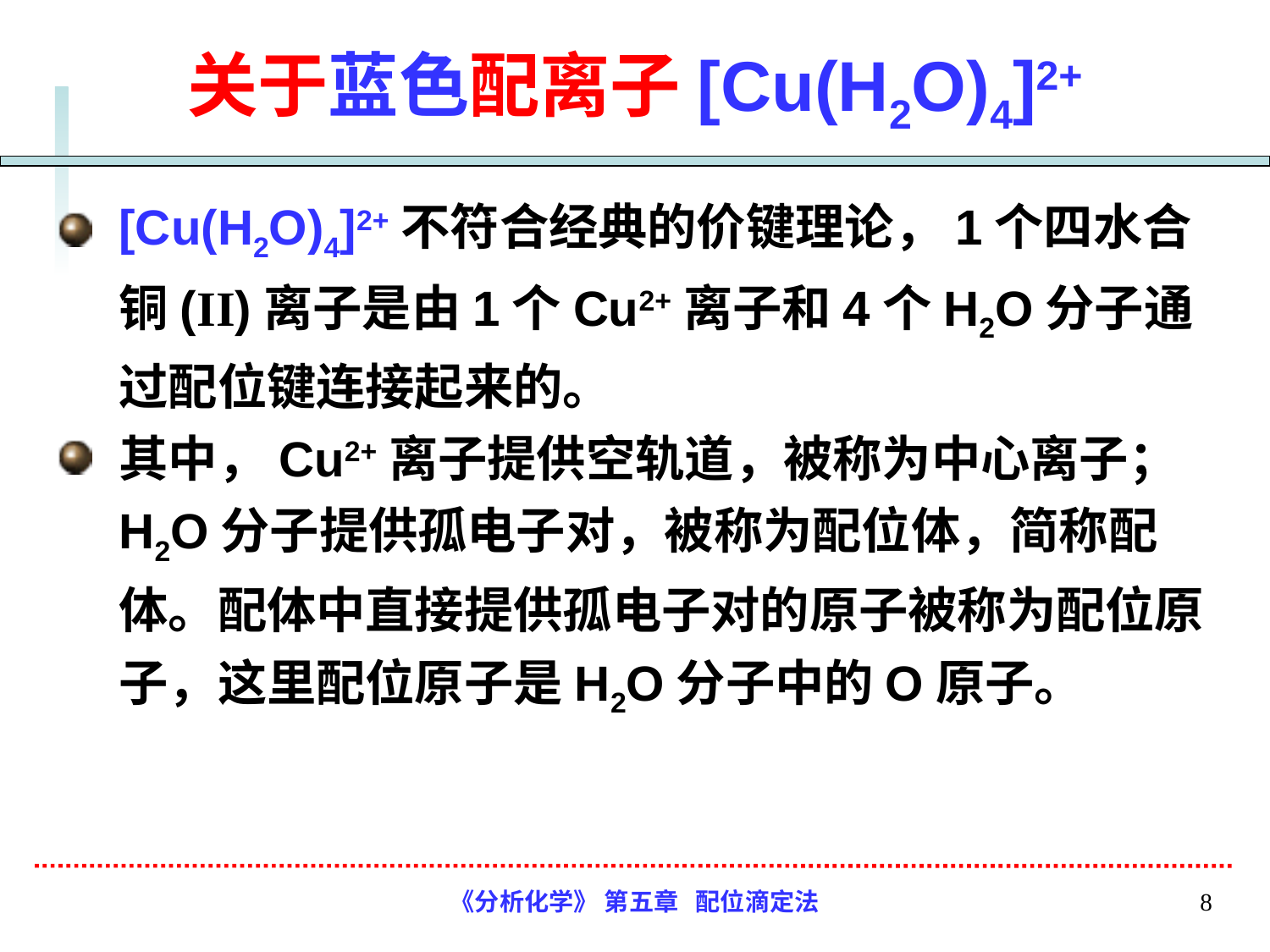

# 关于蓝色配离子[Cu(H2O)4]2+
[Cu(H2O)4]2+不符合经典的价键理论，1个四水合铜(II)离子是由1个Cu2+离子和4个H2O分子通过配位键连接起来的。
其中，Cu2+离子提供空轨道，被称为中心离子； H2O分子提供孤电子对，被称为配位体，简称配体。配体中直接提供孤电子对的原子被称为配位原子，这里配位原子是H2O分子中的O原子。
《分析化学》 第五章   配位滴定法
8